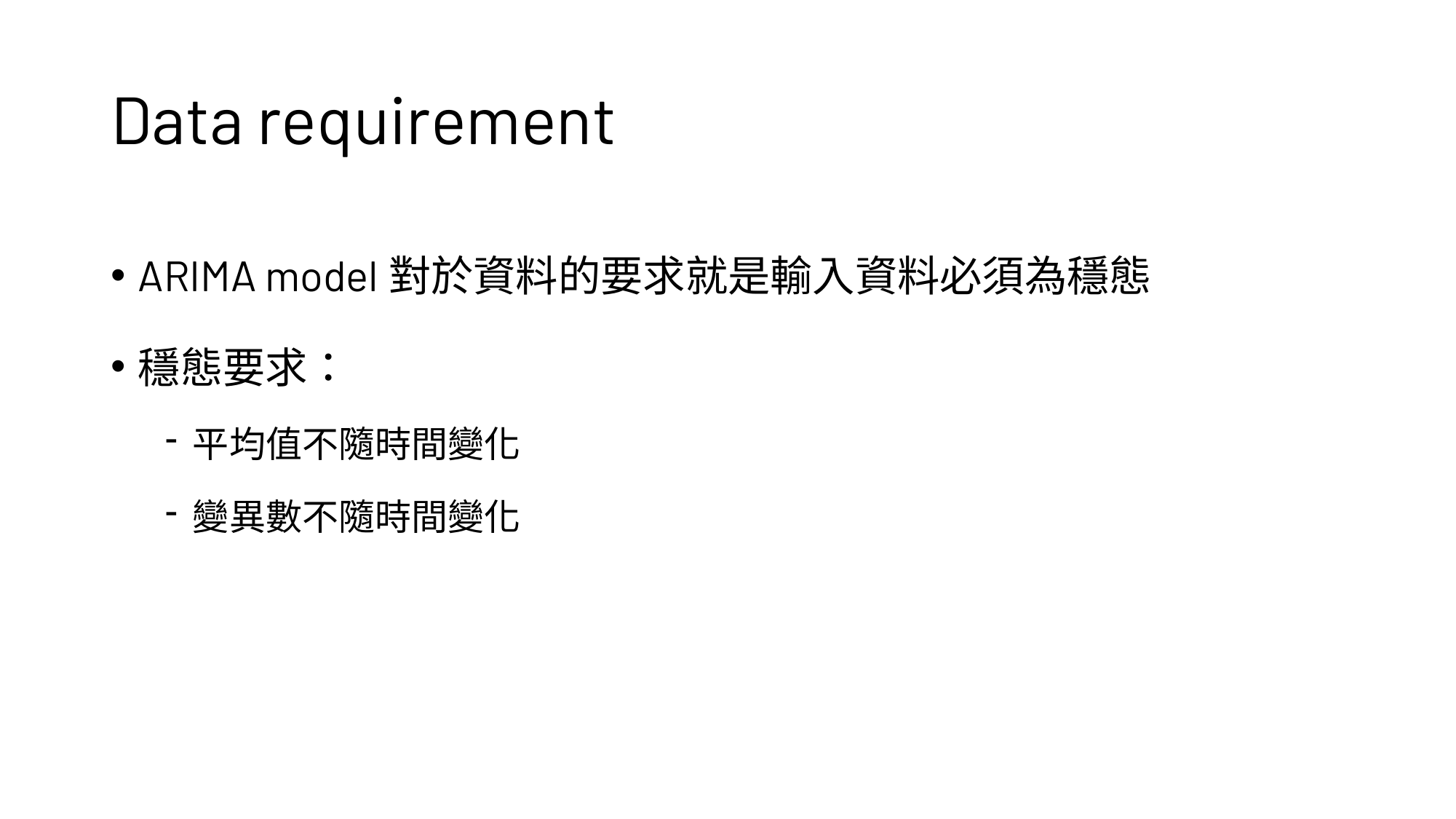

# Data requirement
ARIMA model對於資料的要求就是輸入資料必須為穩態
穩態要求：
平均值不隨時間變化
變異數不隨時間變化